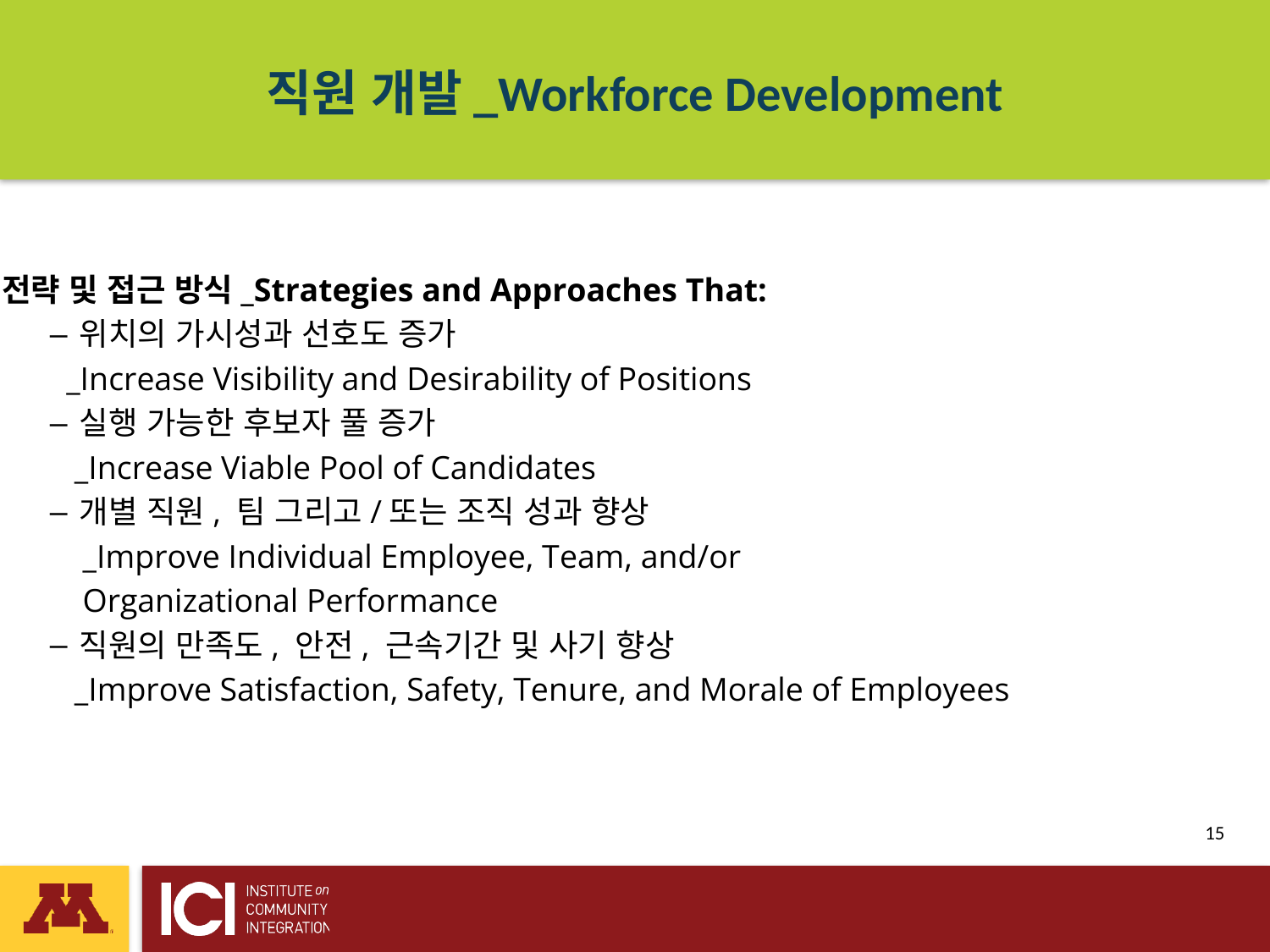

# 직원 개발_Workforce Development
전략 및 접근 방식_Strategies and Approaches That:
위치의 가시성과 선호도 증가
  _Increase Visibility and Desirability of Positions
실행 가능한 후보자 풀 증가
   _Increase Viable Pool of Candidates
개별 직원, 팀 그리고/또는 조직 성과 향상
    _Improve Individual Employee, Team, and/or
    Organizational Performance
직원의 만족도, 안전, 근속기간 및 사기 향상
   _Improve Satisfaction, Safety, Tenure, and Morale of Employees
                                                                                                                                                                                                                                                                     15